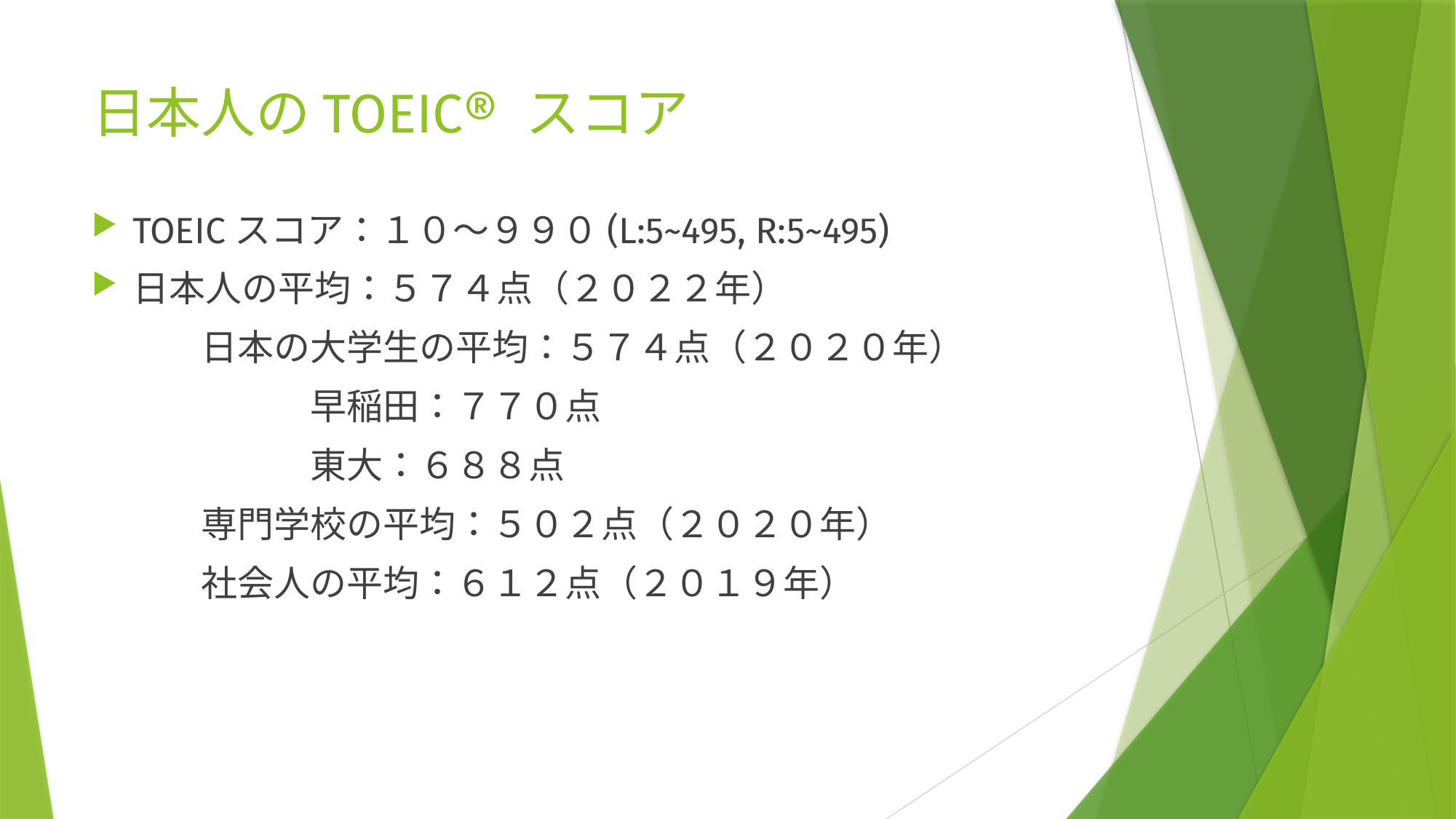

# 日本人のTOEIC® スコア
TOEICスコア：１０〜９９０(L:5~495, R:5~495)
日本人の平均：５７４点（２０２２年）
	日本の大学生の平均：５７４点（２０２０年）
		早稲田：７７０点
		東大：６８８点
	専門学校の平均：５０２点（２０２０年）
	社会人の平均：６１２点（２０１９年）